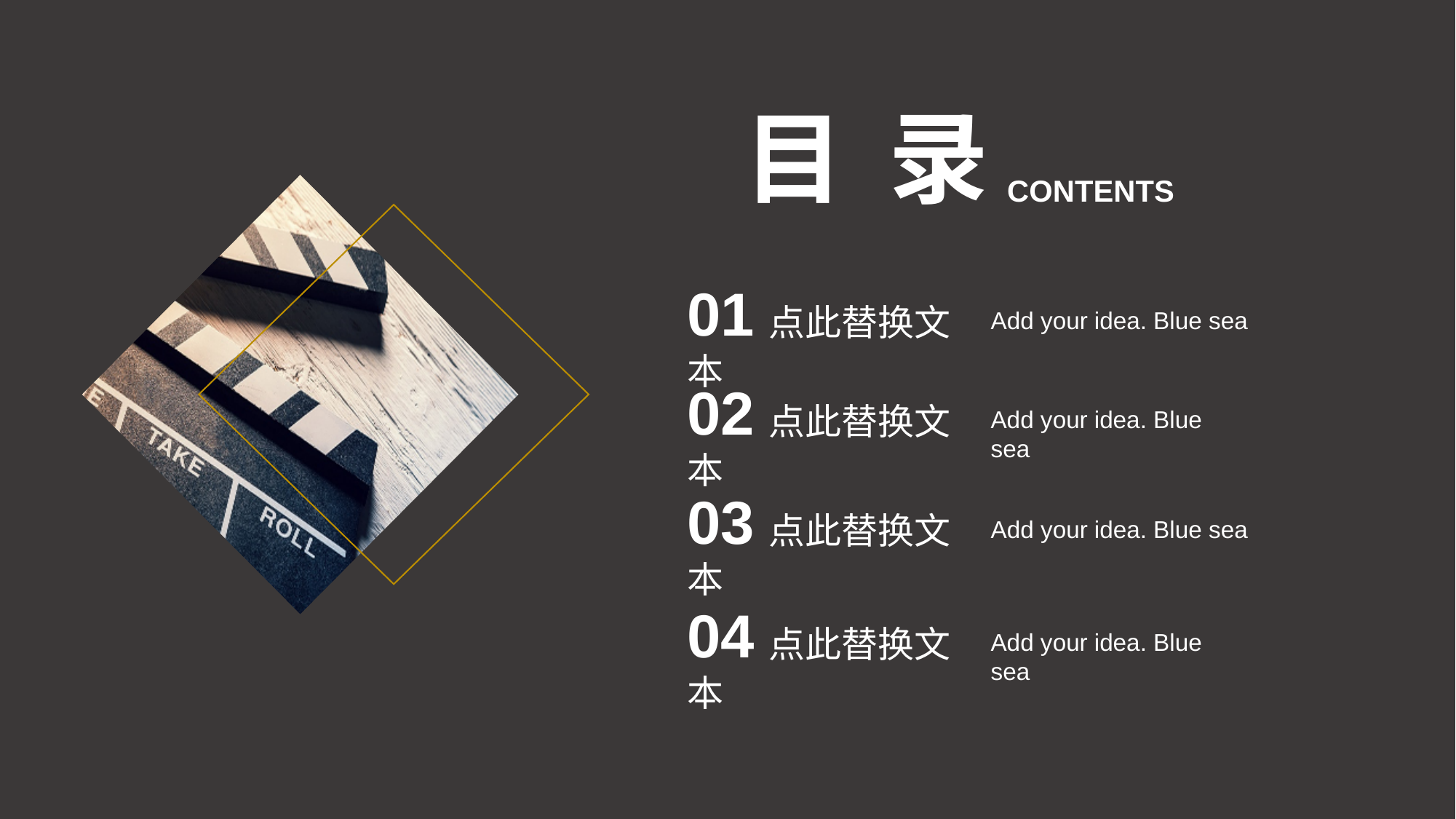

目  录
CONTENTS

01点此替换文本
Add your idea. Blue sea
02点此替换文本
Add your idea. Blue sea
03点此替换文本
Add your idea. Blue sea
04点此替换文本
Add your idea. Blue sea